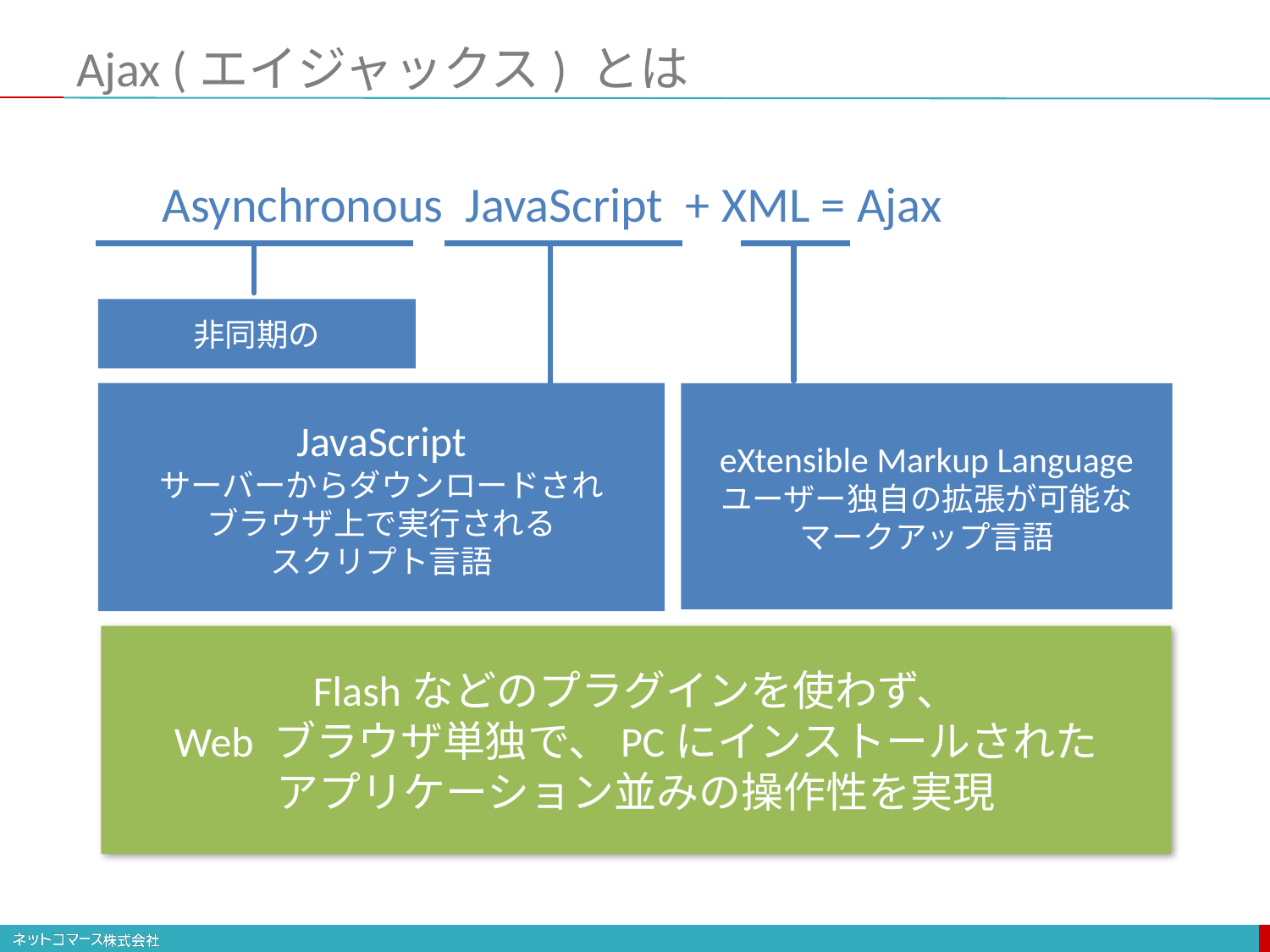

# Ajax (エイジャックス) とは
Asynchronous  JavaScript  + XML = Ajax
非同期の
JavaScript
サーバーからダウンロードされ
ブラウザ上で実行される
スクリプト言語
eXtensible Markup Language
ユーザー独自の拡張が可能なマークアップ言語
Flashなどのプラグインを使わず、
Web ブラウザ単独で、PCにインストールされた
アプリケーション並みの操作性を実現